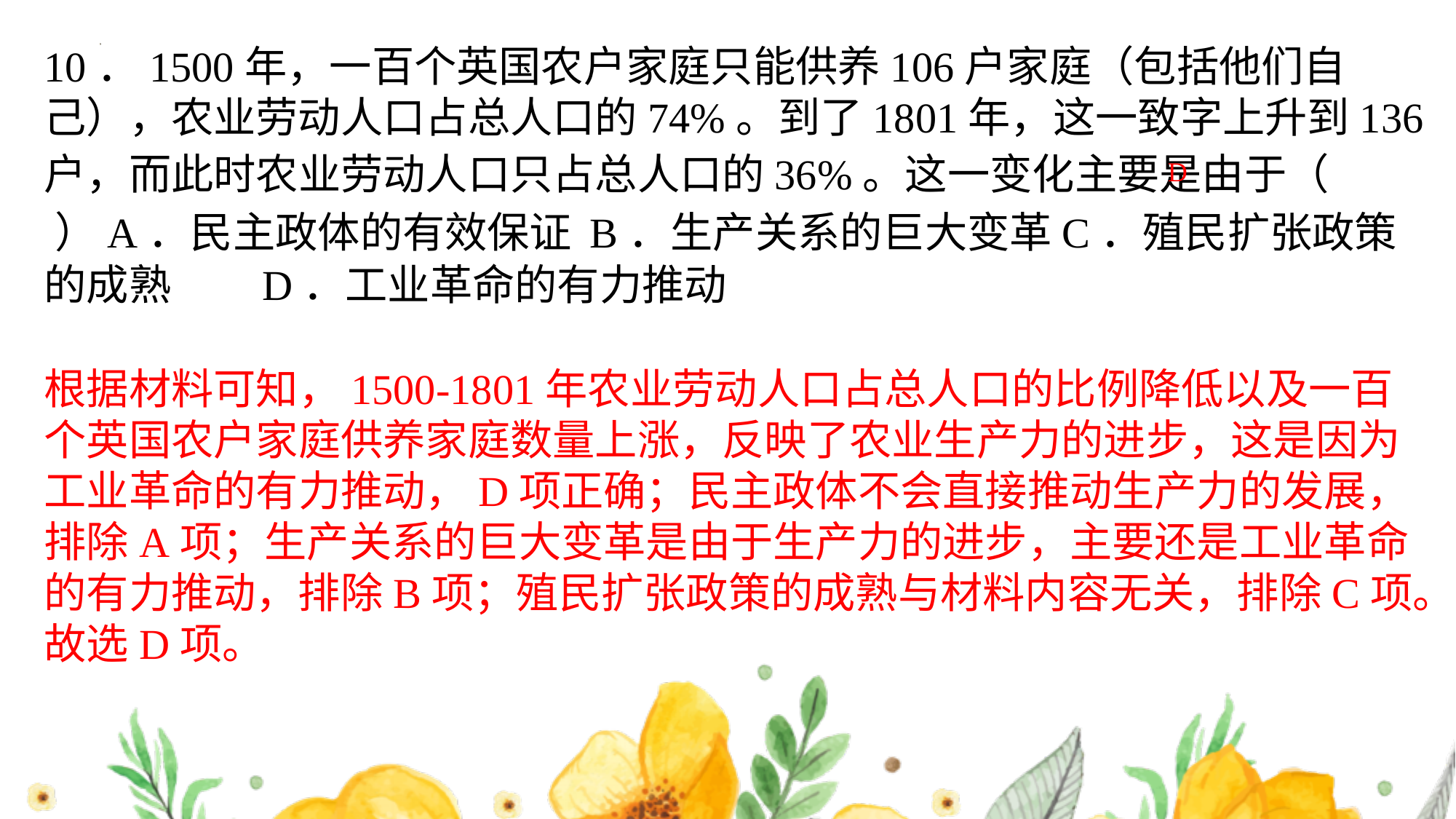

10．1500年，一百个英国农户家庭只能供养106户家庭（包括他们自己），农业劳动人口占总人口的74%。到了1801年，这一致字上升到136户，而此时农业劳动人口只占总人口的36%。这一变化主要是由于（        ）A．民主政体的有效保证	B．生产关系的巨大变革C．殖民扩张政策的成熟	D．工业革命的有力推动

D
根据材料可知，1500-1801年农业劳动人口占总人口的比例降低以及一百个英国农户家庭供养家庭数量上涨，反映了农业生产力的进步，这是因为工业革命的有力推动，D项正确；民主政体不会直接推动生产力的发展，排除A项；生产关系的巨大变革是由于生产力的进步，主要还是工业革命的有力推动，排除B项；殖民扩张政策的成熟与材料内容无关，排除C项。故选D项。